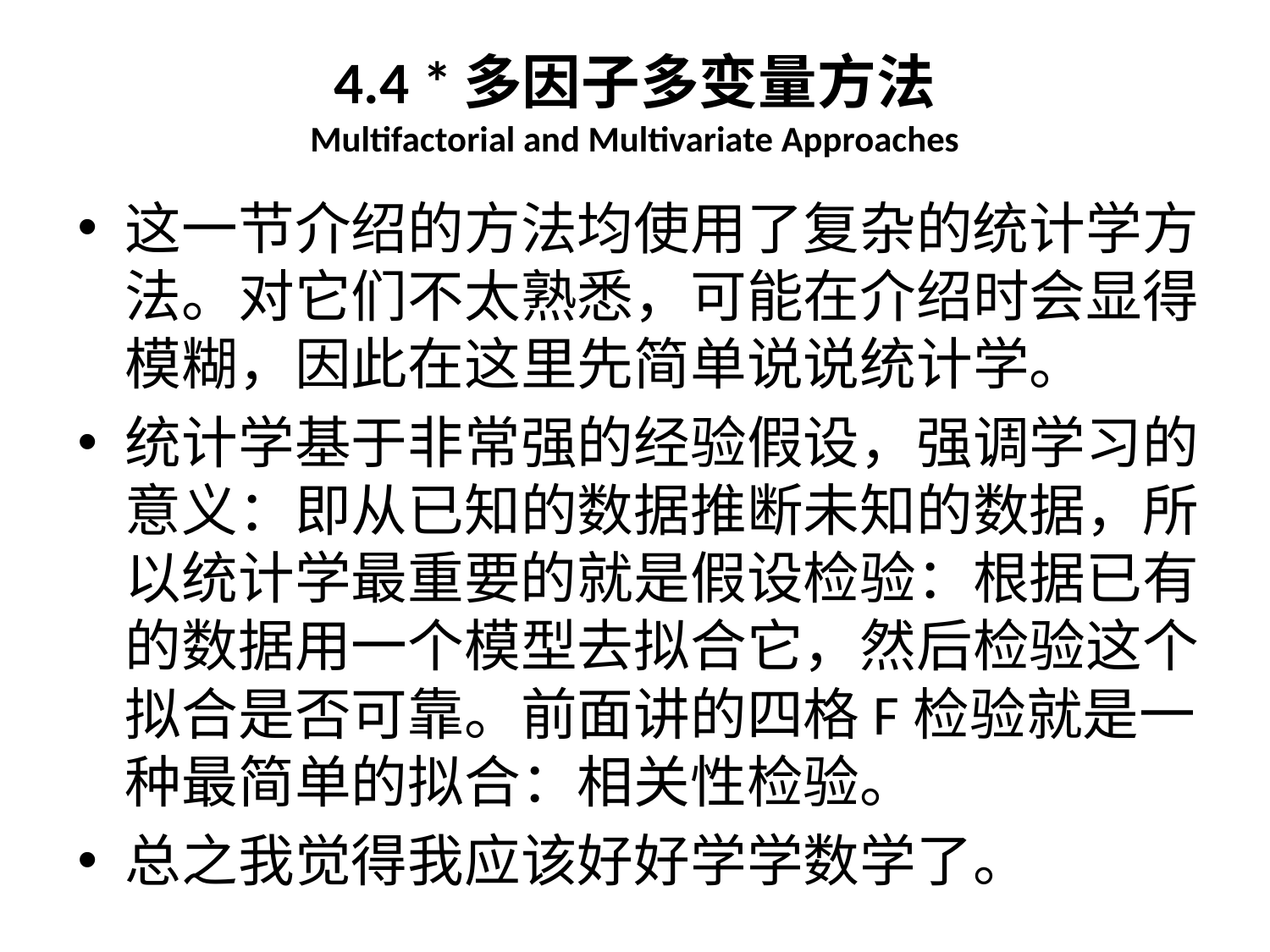

# 4.4 *多因子多变量方法 Multifactorial and Multivariate Approaches
这一节介绍的方法均使用了复杂的统计学方法。对它们不太熟悉，可能在介绍时会显得模糊，因此在这里先简单说说统计学。
统计学基于非常强的经验假设，强调学习的意义：即从已知的数据推断未知的数据，所以统计学最重要的就是假设检验：根据已有的数据用一个模型去拟合它，然后检验这个拟合是否可靠。前面讲的四格F检验就是一种最简单的拟合：相关性检验。
总之我觉得我应该好好学学数学了。